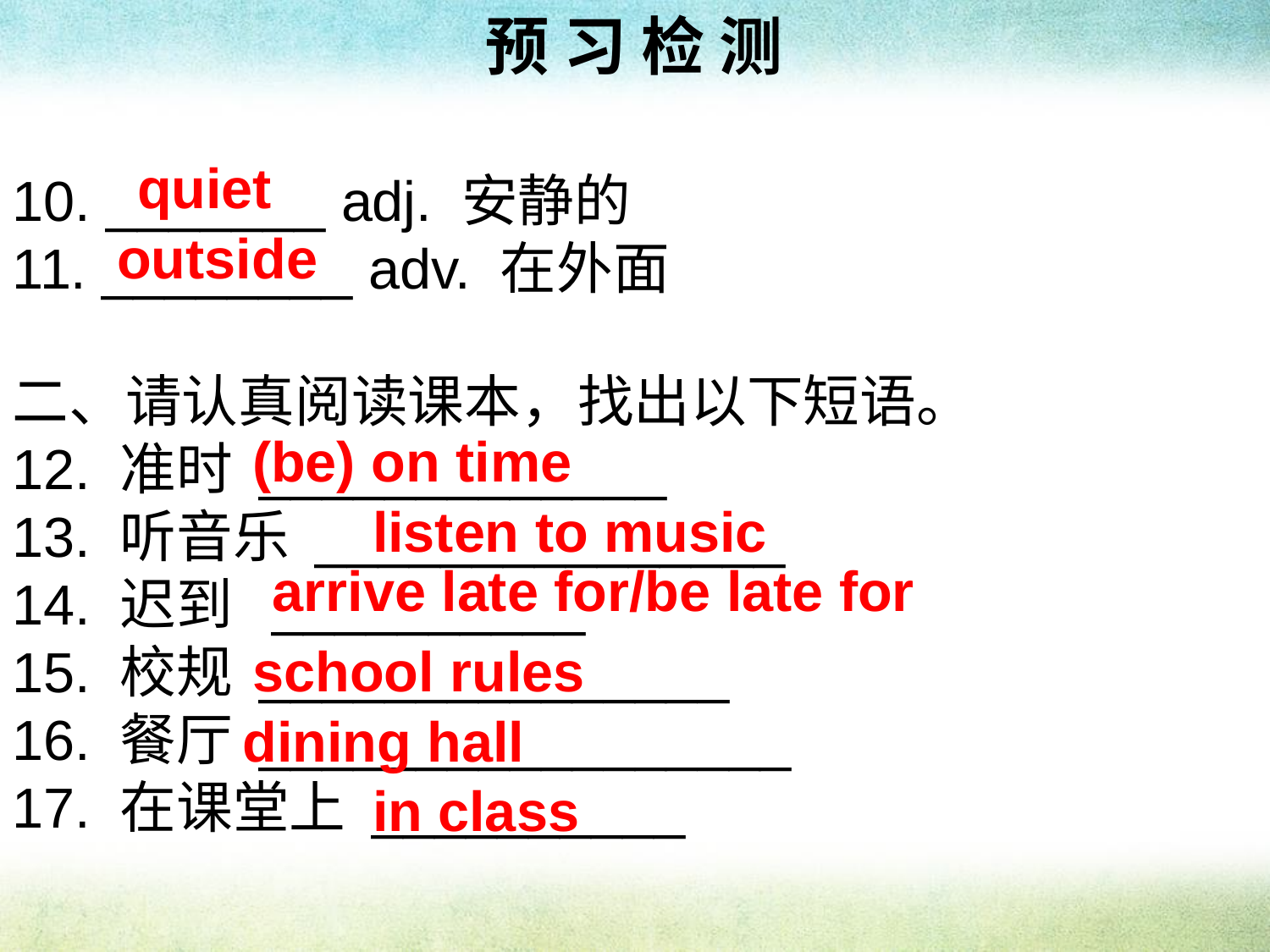

预 习 检 测
quiet
10. _______ adj. 安静的
11. ________ adv. 在外面
outside
二、请认真阅读课本，找出以下短语。
12. 准时 _____________
13. 听音乐 _______________
14. 迟到  __________
15. 校规 _______________
16. 餐厅 _________________
17. 在课堂上 __________
(be) on time
listen to music
arrive late for/be late for
school rules
dining hall
in class